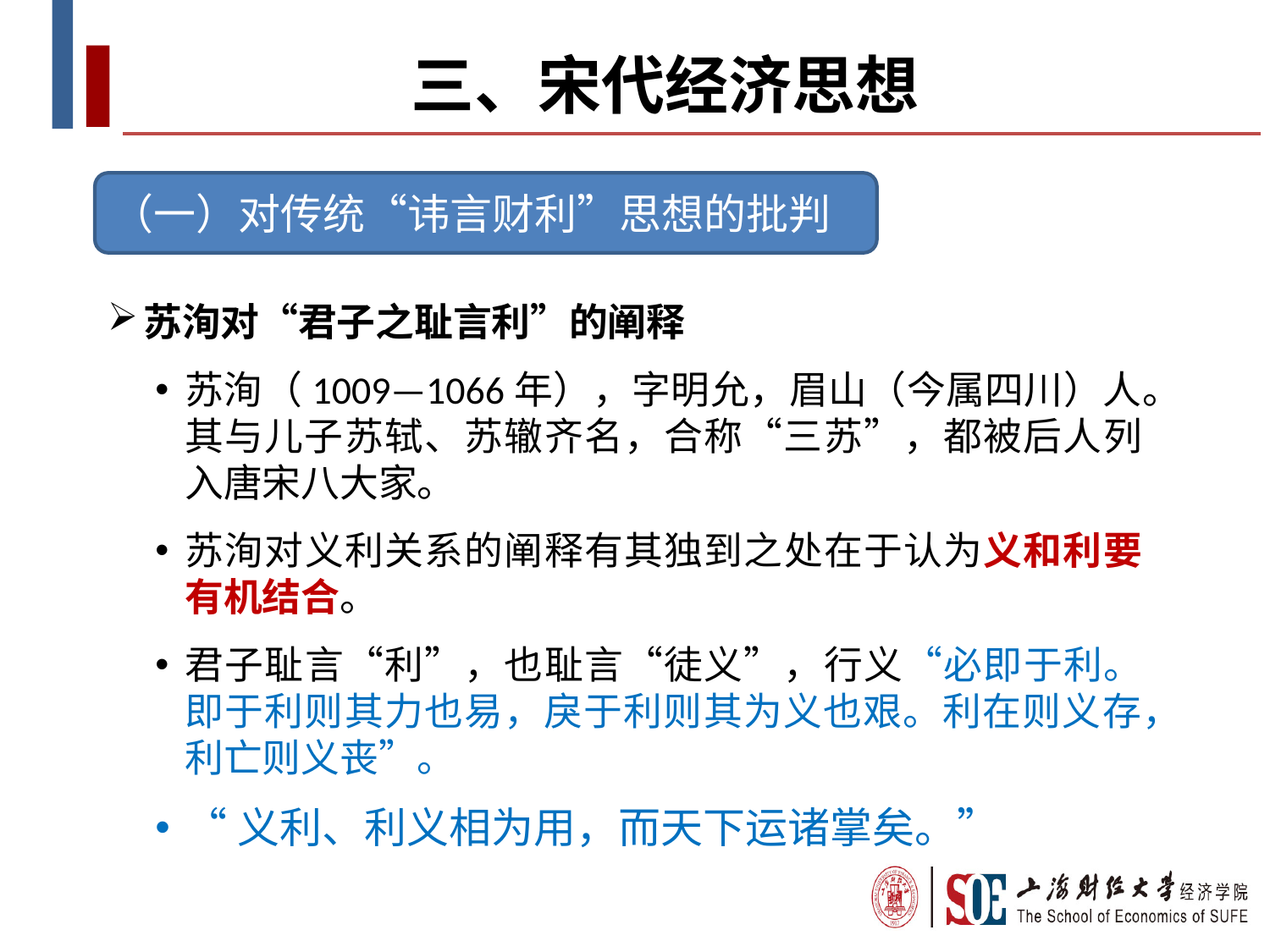

# 三、宋代经济思想
（一）对传统“讳言财利”思想的批判
苏洵对“君子之耻言利”的阐释
苏洵（1009—1066年），字明允，眉山（今属四川）人。其与儿子苏轼、苏辙齐名，合称“三苏”，都被后人列入唐宋八大家。
苏洵对义利关系的阐释有其独到之处在于认为义和利要有机结合。
君子耻言“利”，也耻言“徒义”，行义“必即于利。即于利则其力也易，戾于利则其为义也艰。利在则义存，利亡则义丧”。
“义利、利义相为用，而天下运诸掌矣。”